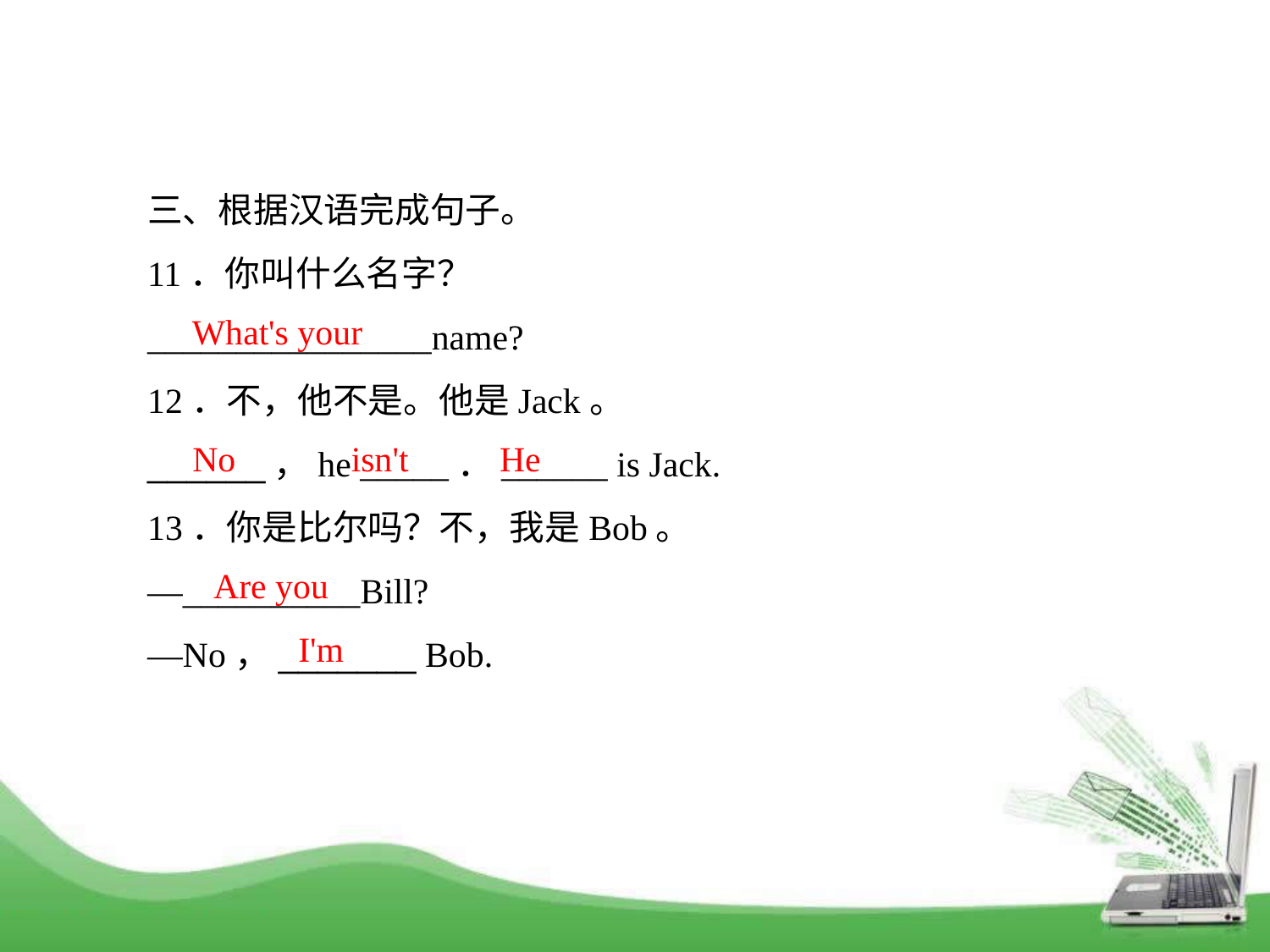

三、根据汉语完成句子。
11．你叫什么名字？
________________name?
12．不，他不是。他是Jack。
______，he _____．______ is Jack.
13．你是比尔吗？不，我是Bob。
—__________Bill?
—No，_______ Bob.
What's your
No
isn't
He
Are you
I'm